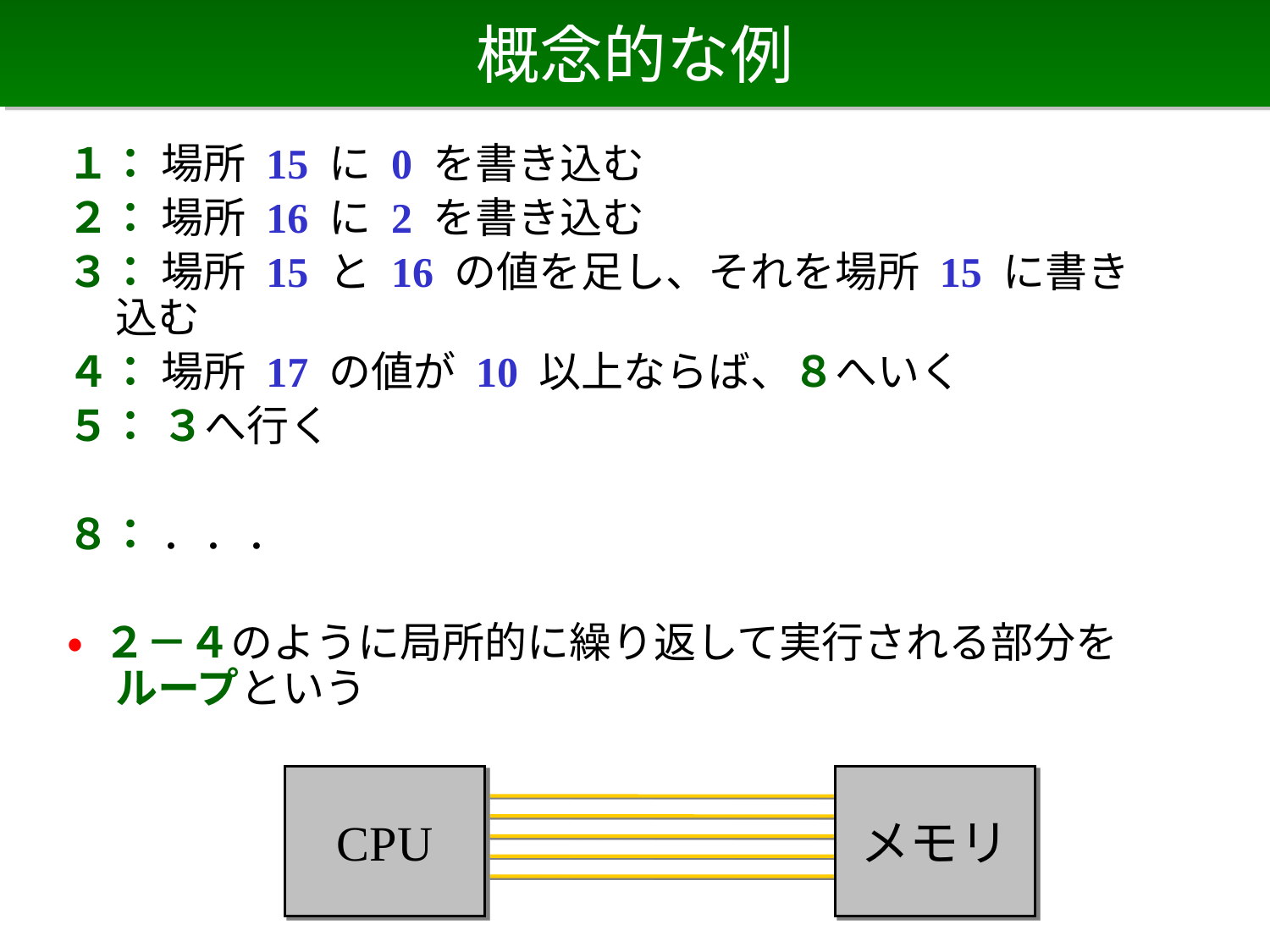

# 概念的な例
１： 場所 15 に 0 を書き込む
２： 場所 16 に 2 を書き込む
３： 場所 15 と 16 の値を足し、それを場所 15 に書き込む
４： 場所 17 の値が 10 以上ならば、８へいく
５： ３へ行く

８： ．．．

• ２－４のように局所的に繰り返して実行される部分をループという
CPU
メモリ